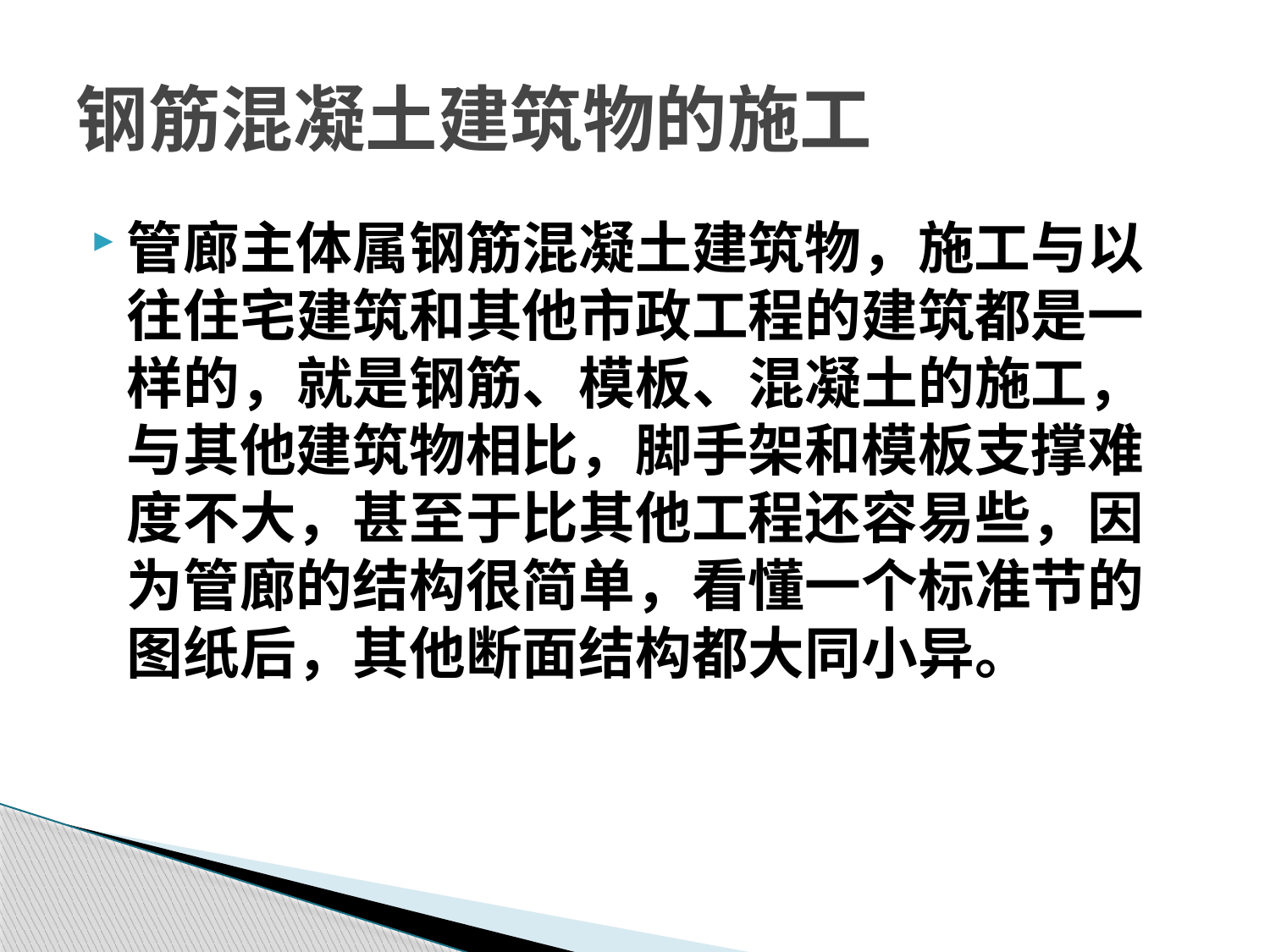

# 钢筋混凝土建筑物的施工
管廊主体属钢筋混凝土建筑物，施工与以往住宅建筑和其他市政工程的建筑都是一样的，就是钢筋、模板、混凝土的施工，与其他建筑物相比，脚手架和模板支撑难度不大，甚至于比其他工程还容易些，因为管廊的结构很简单，看懂一个标准节的图纸后，其他断面结构都大同小异。